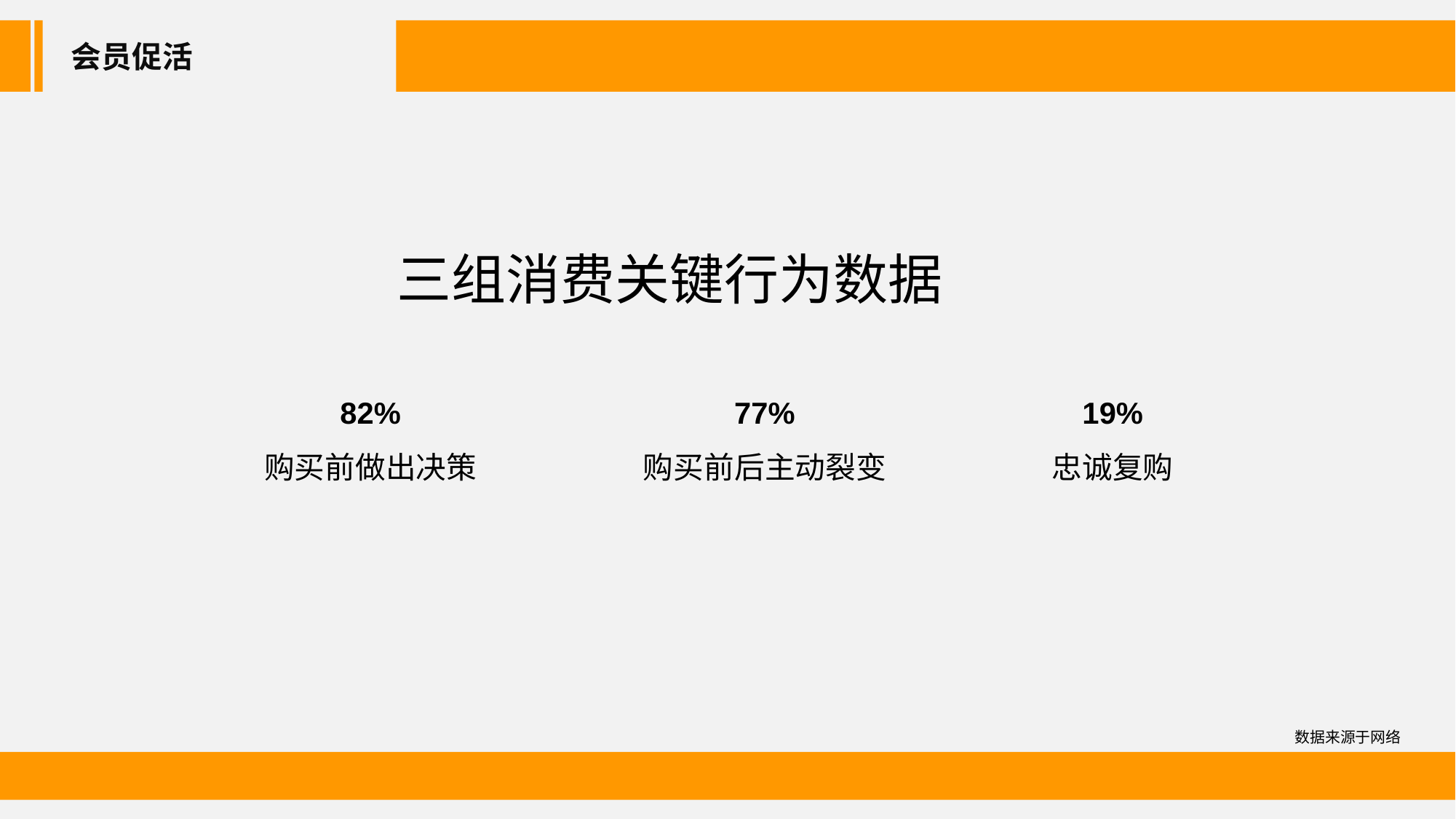

会员促活
三组消费关键行为数据
82%
购买前做出决策
77%
购买前后主动裂变
19%
忠诚复购
数据来源于网络